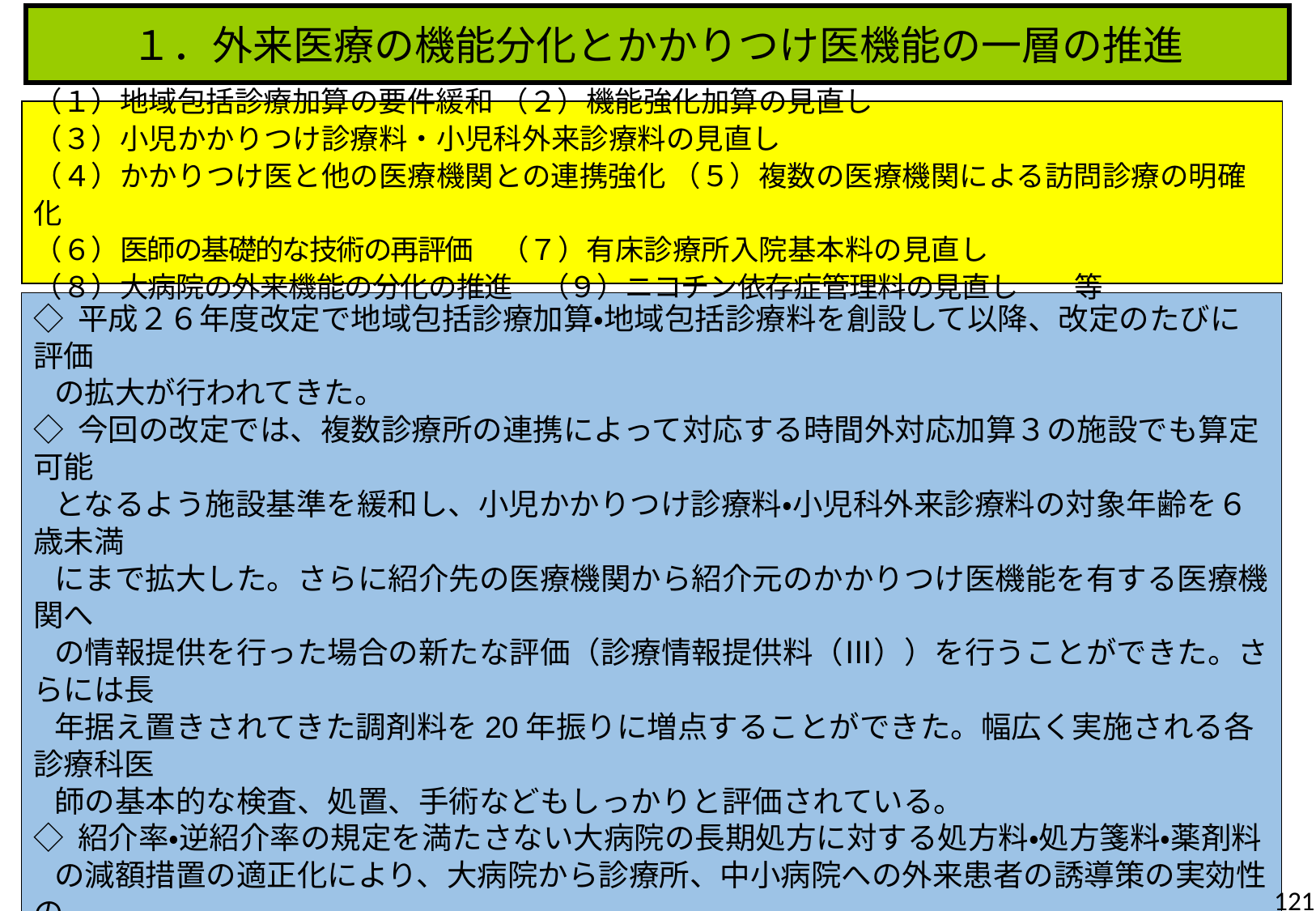

１．外来医療の機能分化とかかりつけ医機能の一層の推進
（１）地域包括診療加算の要件緩和 （２）機能強化加算の見直し
（３）小児かかりつけ診療料・小児科外来診療料の見直し
（４）かかりつけ医と他の医療機関との連携強化 （５）複数の医療機関による訪問診療の明確化
（６）医師の基礎的な技術の再評価　（７）有床診療所入院基本料の見直し
（８）大病院の外来機能の分化の推進　（９）ニコチン依存症管理料の見直し　　等
◇ 平成２６年度改定で地域包括診療加算・地域包括診療料を創設して以降、改定のたびに評価
  の拡大が行われてきた。
◇ 今回の改定では、複数診療所の連携によって対応する時間外対応加算３の施設でも算定可能
  となるよう施設基準を緩和し、小児かかりつけ診療料・小児科外来診療料の対象年齢を６歳未満
  にまで拡大した。さらに紹介先の医療機関から紹介元のかかりつけ医機能を有する医療機関へ
  の情報提供を行った場合の新たな評価（診療情報提供料（Ⅲ））を行うことができた。さらには長
  年据え置きされてきた調剤料を20年振りに増点することができた。幅広く実施される各診療科医
  師の基本的な検査、処置、手術などもしっかりと評価されている。
◇ 紹介率・逆紹介率の規定を満たさない大病院の長期処方に対する処方料・処方箋料・薬剤料
  の減額措置の適正化により、大病院から診療所、中小病院への外来患者の誘導策の実効性の
  向上を図るとともに、今回、紹介状なしで受診した場合の定額負担の対象病院を特定機能病院
  および一般病床２００床未満を除く地域医療支援病院に拡大が行われた。この選定療養の仕組
  により、外来機能の分化・連携が進み、患者さんの受療行動を変えることができれば、医師の働
  き方改革にもつなげることができる
◇ 日本医師会では、こうした外来機能分化の中で、かかりつけ医機能の定着により一層力を入れ
  ていく。
121